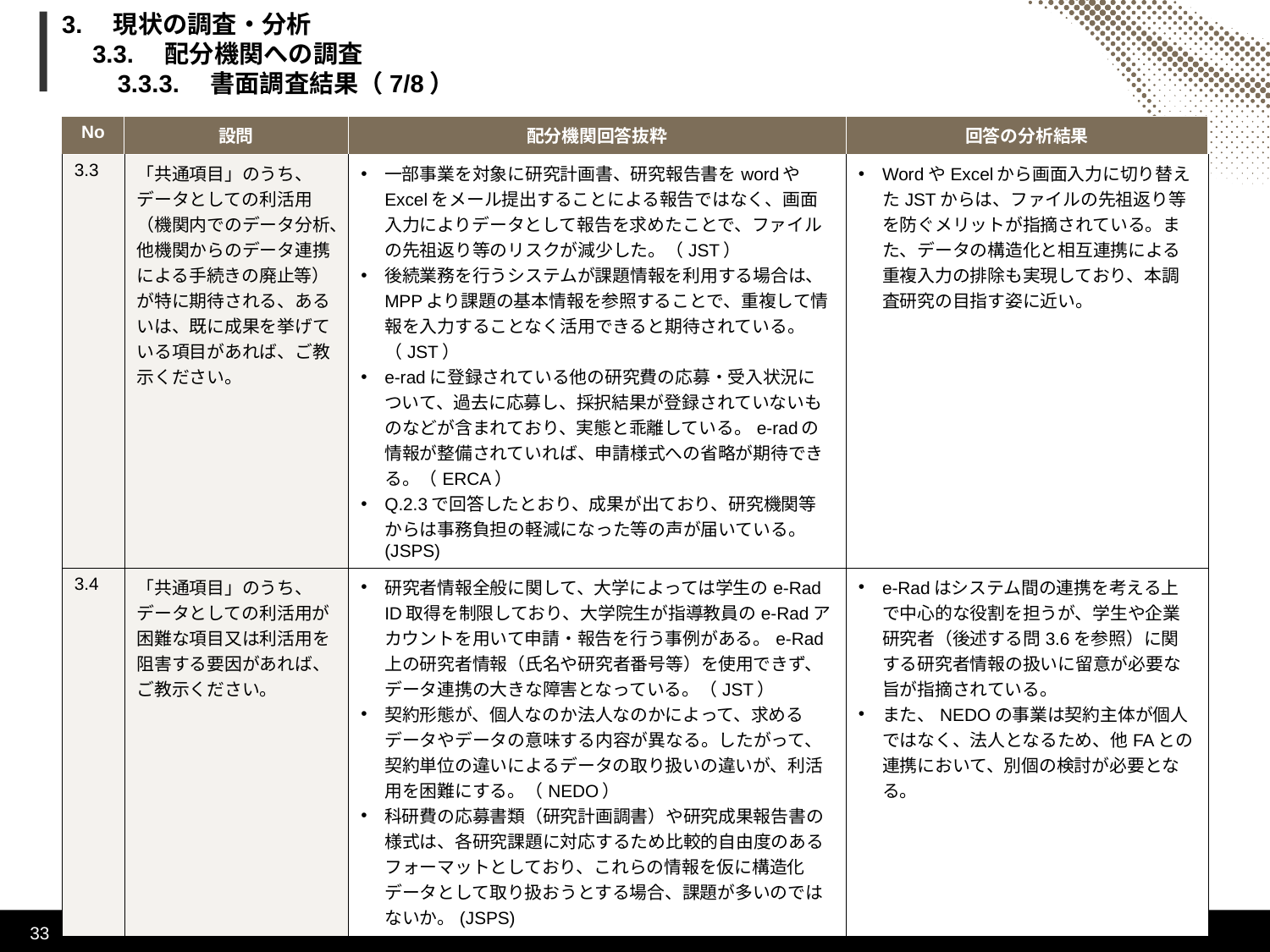

# 3.　現状の調査・分析 　3.3.　配分機関への調査 　　3.3.3.　書面調査結果（7/8）
| No | 設問 | 配分機関回答抜粋 | 回答の分析結果 |
| --- | --- | --- | --- |
| 3.3 | 「共通項目」のうち、データとしての利活用（機関内でのデータ分析、他機関からのデータ連携による手続きの廃止等）が特に期待される、あるいは、既に成果を挙げている項目があれば、ご教示ください。 | 一部事業を対象に研究計画書、研究報告書をwordやExcelをメール提出することによる報告ではなく、画面入力によりデータとして報告を求めたことで、ファイルの先祖返り等のリスクが減少した。（JST） 後続業務を行うシステムが課題情報を利用する場合は、MPPより課題の基本情報を参照することで、重複して情報を入力することなく活用できると期待されている。（JST） e-radに登録されている他の研究費の応募・受入状況について、過去に応募し、採択結果が登録されていないものなどが含まれており、実態と乖離している。e-radの情報が整備されていれば、申請様式への省略が期待できる。（ERCA） Q.2.3で回答したとおり、成果が出ており、研究機関等からは事務負担の軽減になった等の声が届いている。 (JSPS) | WordやExcelから画面入力に切り替えたJSTからは、ファイルの先祖返り等を防ぐメリットが指摘されている。また、データの構造化と相互連携による重複入力の排除も実現しており、本調査研究の目指す姿に近い。 |
| 3.4 | 「共通項目」のうち、データとしての利活用が困難な項目又は利活用を阻害する要因があれば、ご教示ください。 | 研究者情報全般に関して、大学によっては学生のe-Rad ID取得を制限しており、大学院生が指導教員のe-Radアカウントを用いて申請・報告を行う事例がある。e-Rad上の研究者情報（氏名や研究者番号等）を使用できず、データ連携の大きな障害となっている。（JST） 契約形態が、個人なのか法人なのかによって、求めるデータやデータの意味する内容が異なる。したがって、契約単位の違いによるデータの取り扱いの違いが、利活用を困難にする。（NEDO） 科研費の応募書類（研究計画調書）や研究成果報告書の様式は、各研究課題に対応するため比較的自由度のあるフォーマットとしており、これらの情報を仮に構造化データとして取り扱おうとする場合、課題が多いのではないか。(JSPS) | e-Radはシステム間の連携を考える上で中心的な役割を担うが、学生や企業研究者（後述する問3.6を参照）に関する研究者情報の扱いに留意が必要な旨が指摘されている。 また、NEDOの事業は契約主体が個人ではなく、法人となるため、他FAとの連携において、別個の検討が必要となる。 |